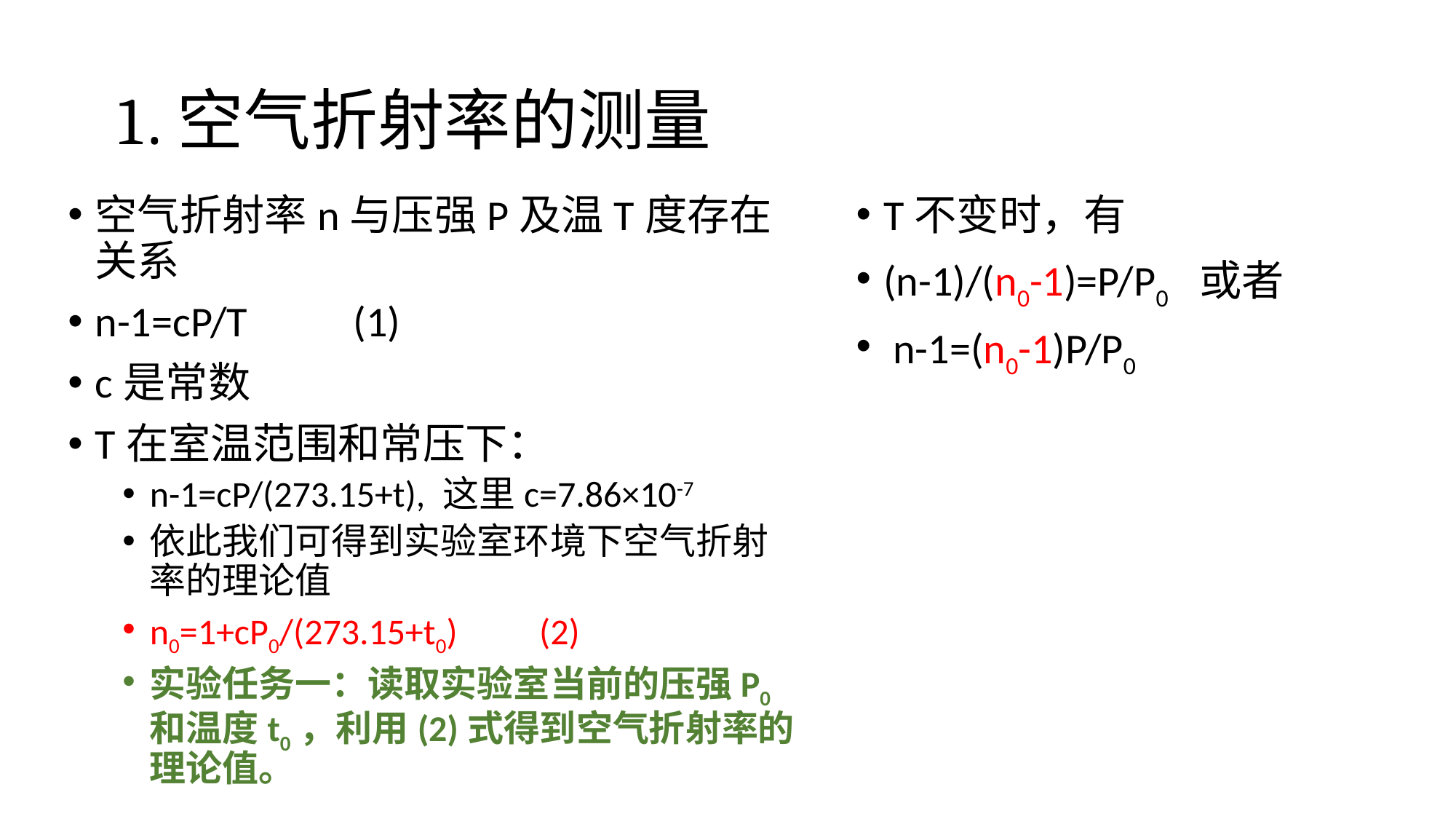

# 1.空气折射率的测量
空气折射率n与压强P及温T度存在关系
n-1=cP/T           (1)
c是常数
T在室温范围和常压下：
n-1=cP/(273.15+t), 这里c=7.86×10-7
依此我们可得到实验室环境下空气折射率的理论值
n0=1+cP0/(273.15+t0)          (2)
实验任务一：读取实验室当前的压强P0和温度t0，利用(2)式得到空气折射率的理论值。
T不变时，有
(n-1)/(n0-1)=P/P0   或者
 n-1=(n0-1)P/P0